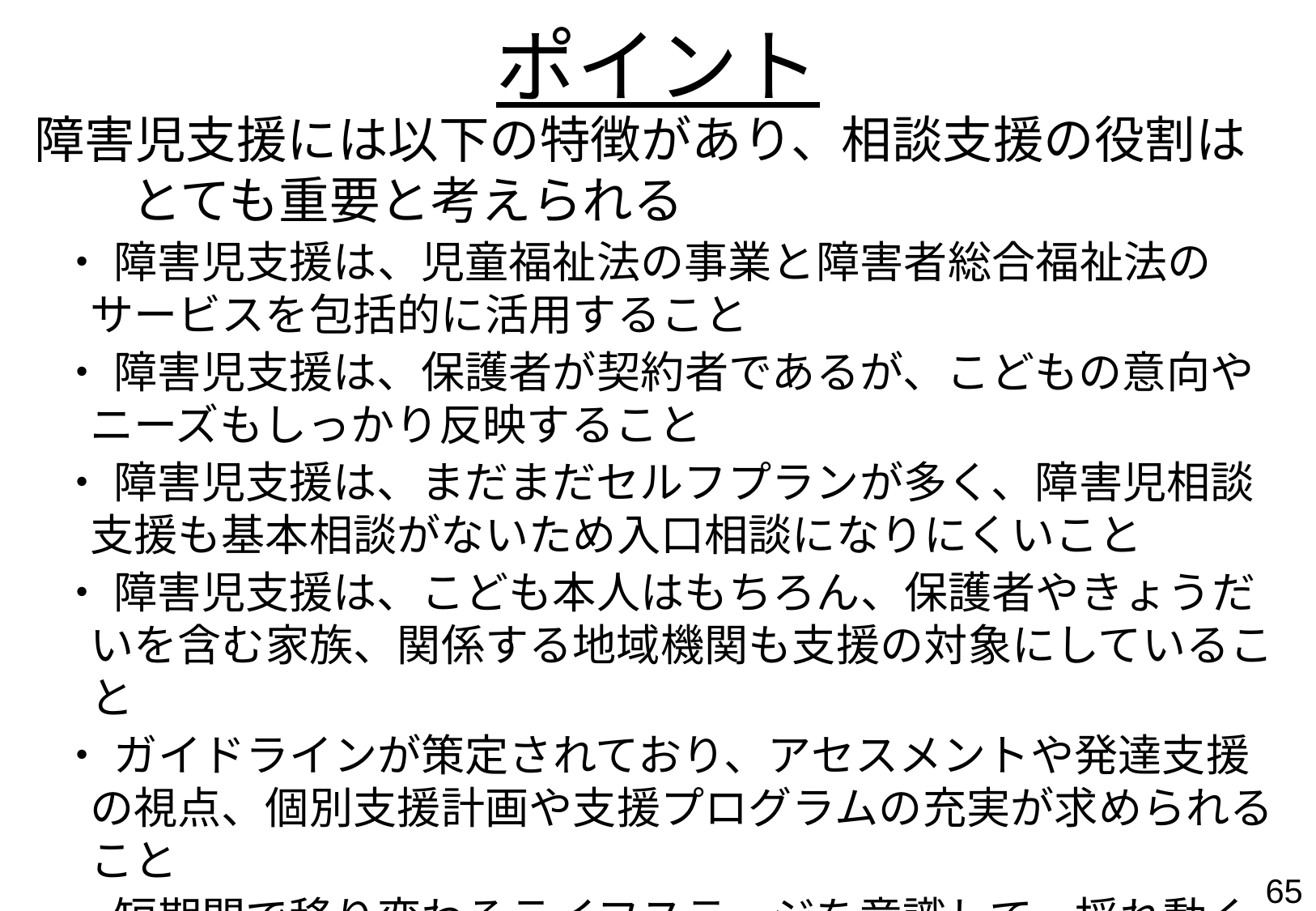

# ポイント
障害児支援には以下の特徴があり、相談支援の役割は　　とても重要と考えられる
・ 障害児支援は、児童福祉法の事業と障害者総合福祉法のサービスを包括的に活用すること
・ 障害児支援は、保護者が契約者であるが、こどもの意向やニーズもしっかり反映すること
・ 障害児支援は、まだまだセルフプランが多く、障害児相談支援も基本相談がないため入口相談になりにくいこと
・ 障害児支援は、こども本人はもちろん、保護者やきょうだいを含む家族、関係する地域機関も支援の対象にしていること
・ ガイドラインが策定されており、アセスメントや発達支援の視点、個別支援計画や支援プログラムの充実が求められること
・ 短期間で移り変わるライフステージを意識して、揺れ動く保護者こどもの心情への寄り添い、途切れない縦横の連携が必要である
65